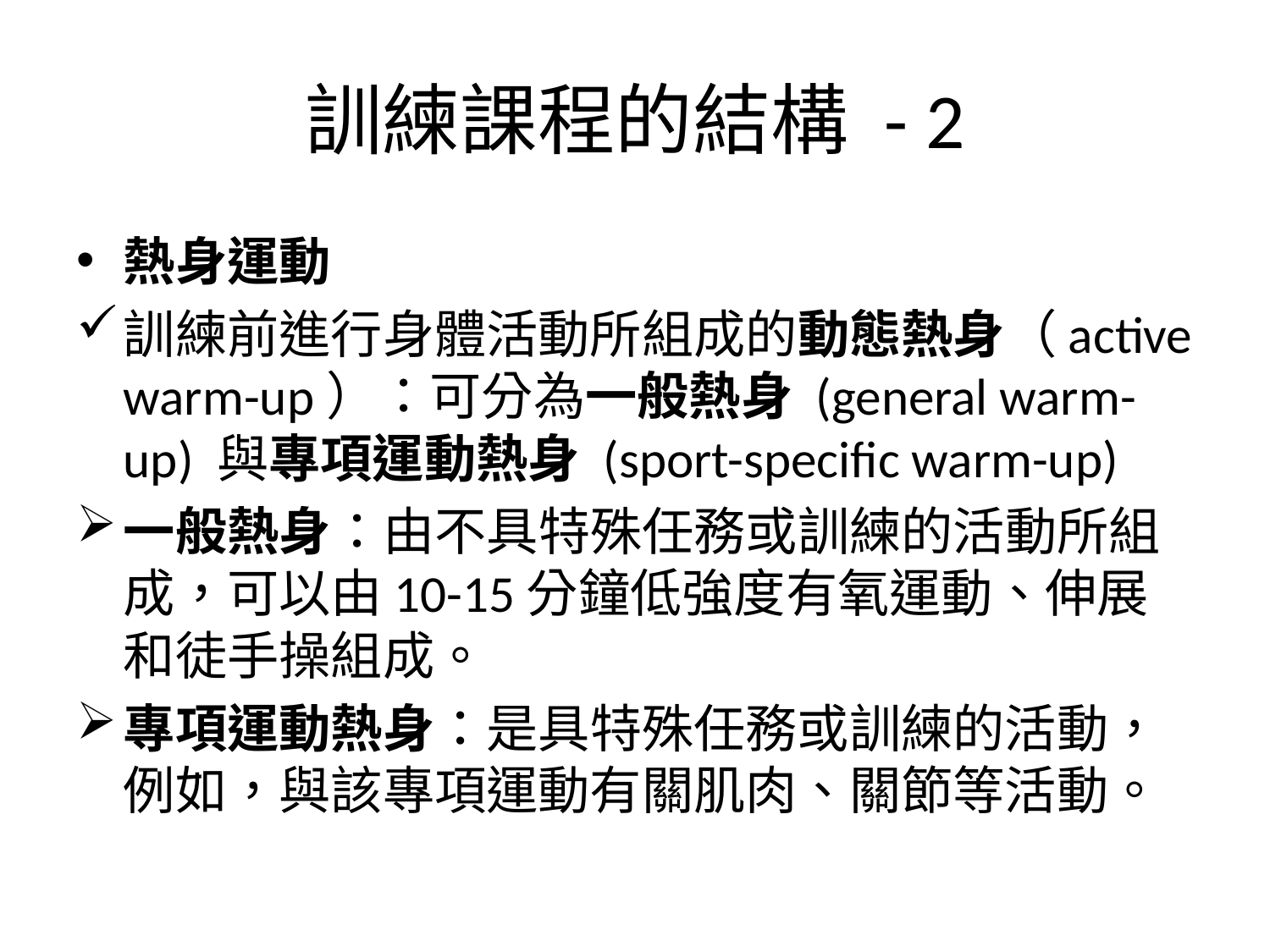

# 訓練課程的結構 - 2
熱身運動
訓練前進行身體活動所組成的動態熱身（active warm-up）：可分為一般熱身 (general warm-up) 與專項運動熱身 (sport-specific warm-up)
一般熱身：由不具特殊任務或訓練的活動所組成，可以由10-15分鐘低強度有氧運動、伸展和徒手操組成。
專項運動熱身：是具特殊任務或訓練的活動，例如，與該專項運動有關肌肉、關節等活動。